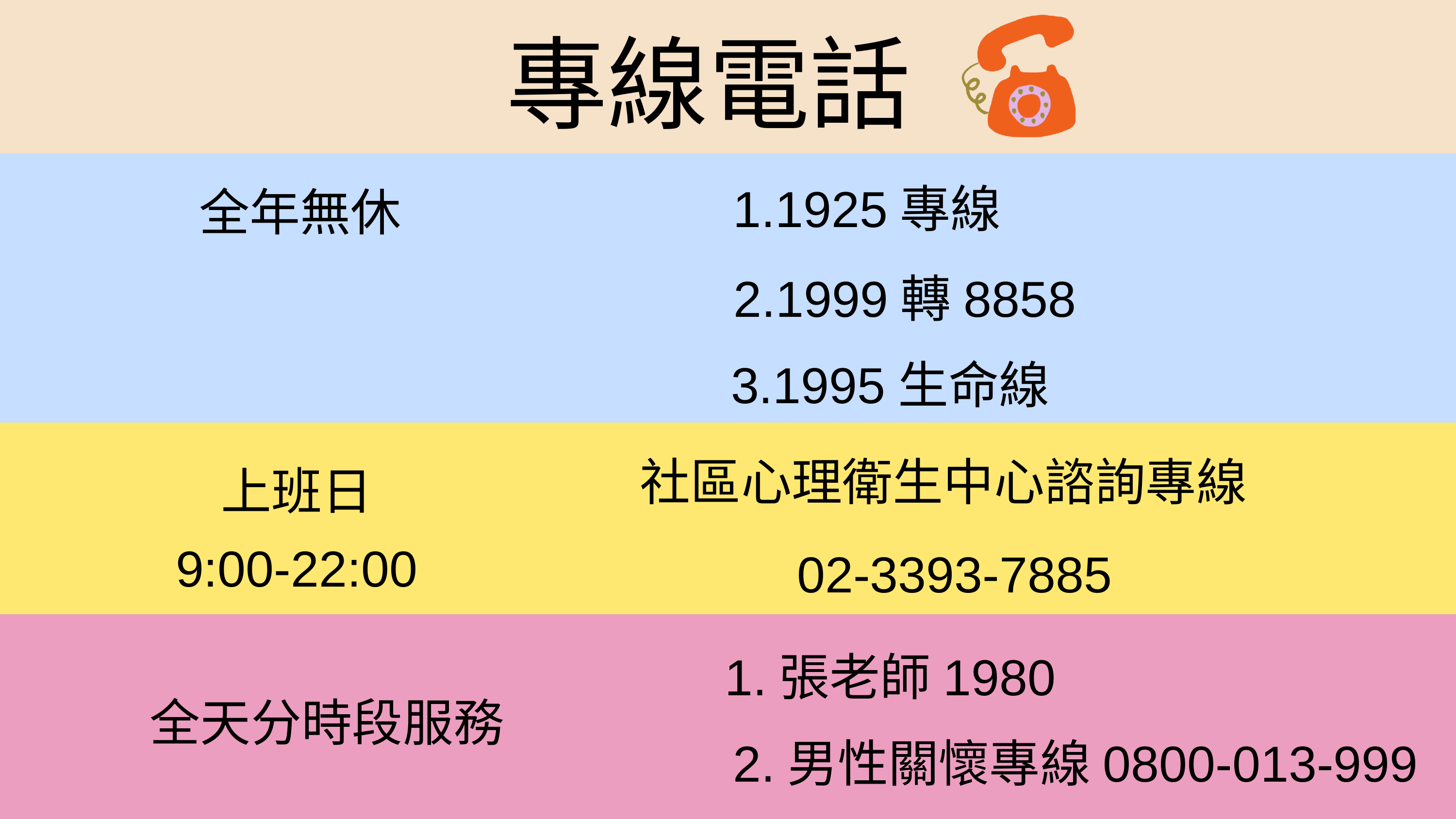

專線電話

1.1925專線
全年無休
2.1999轉8858
3.1995生命線
社區心理衛生中心諮詢專線
上班日
9:00-22:00
02-3393-7885
1.張老師1980
全天分時段服務
2.男性關懷專線0800-013-999